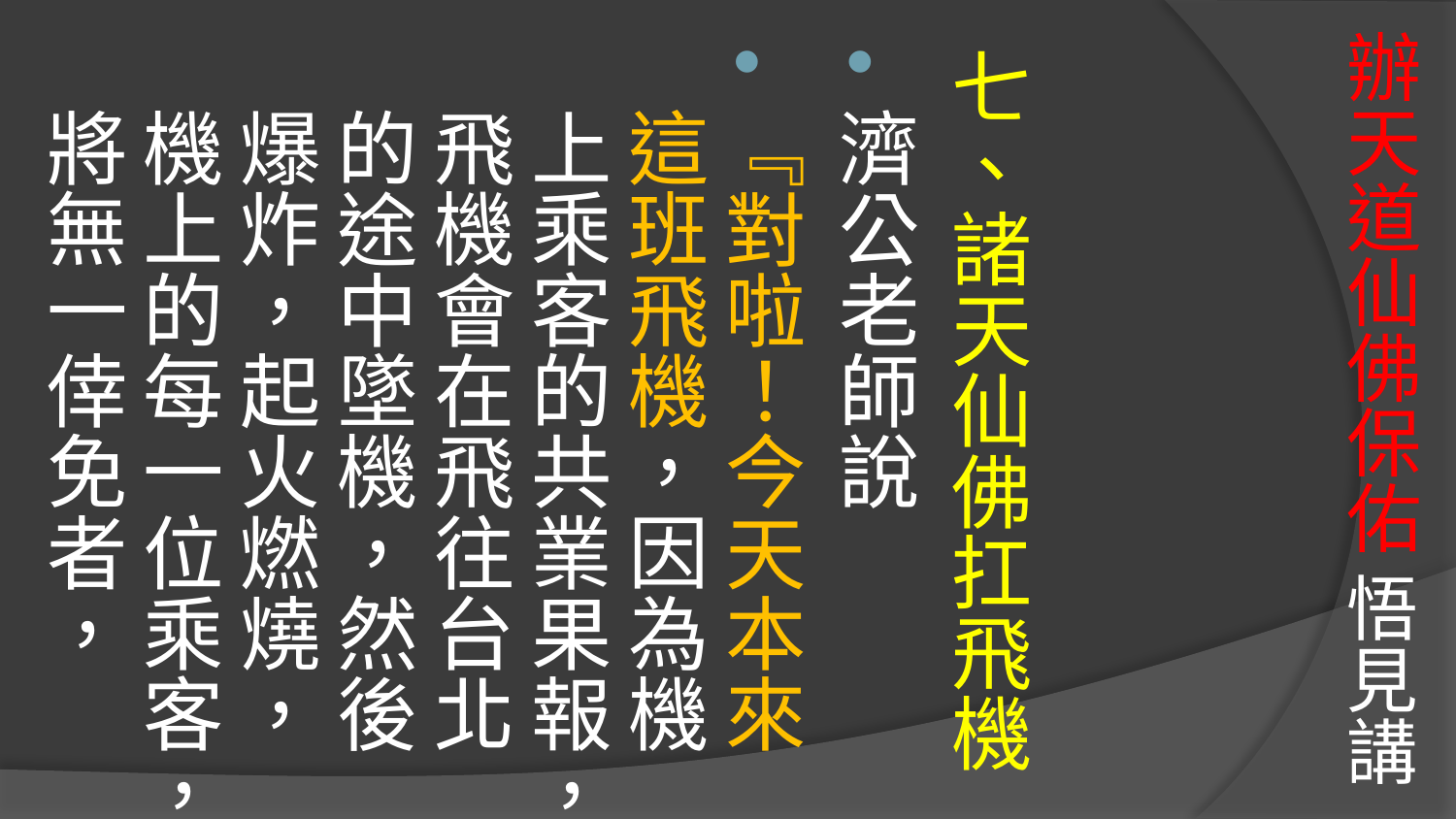

# 辦天道仙佛保佑 悟見講
七、諸天仙佛扛飛機
濟公老師說
『對啦！今天本來這班飛機，因為機上乘客的共業果報，飛機會在飛往台北的途中墜機，然後爆炸，起火燃燒，機上的每一位乘客，將無一倖免者，